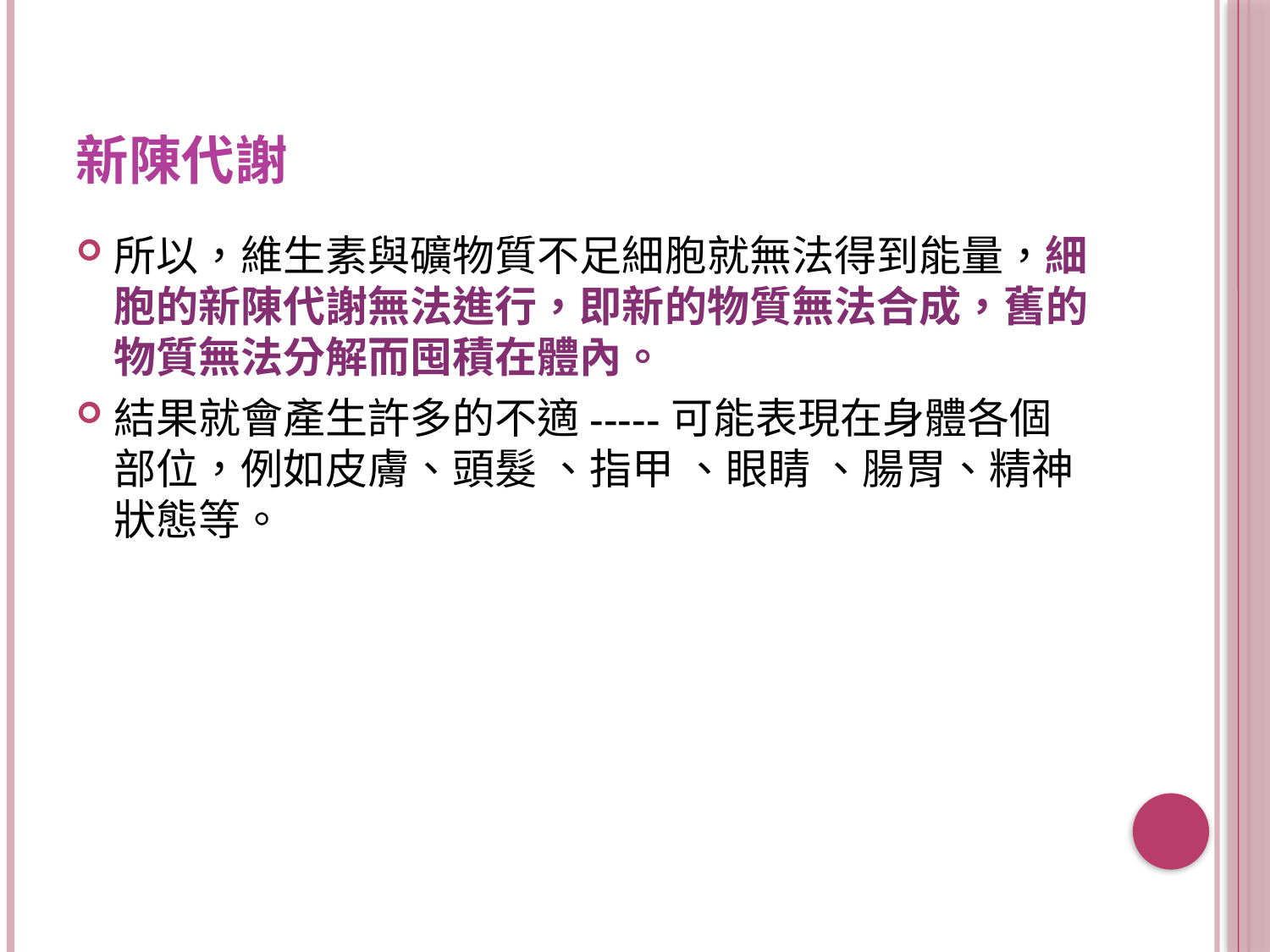

# 新陳代謝
所以，維生素與礦物質不足細胞就無法得到能量，細胞的新陳代謝無法進行，即新的物質無法合成，舊的物質無法分解而囤積在體內。
結果就會產生許多的不適-----可能表現在身體各個部位，例如皮膚、頭髮 、指甲 、眼睛 、腸胃、精神狀態等。